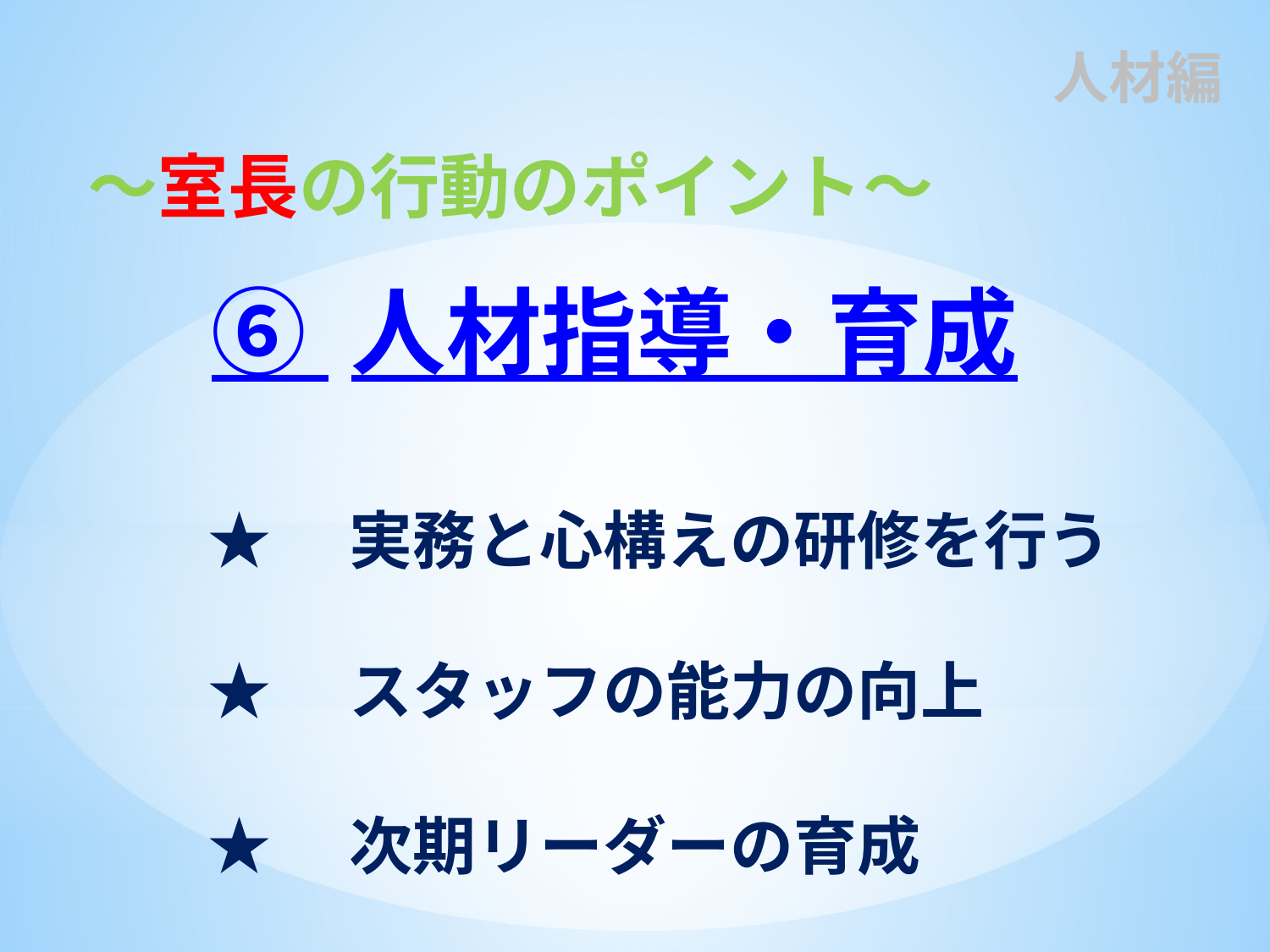

人材編

～室長の行動のポイント～
⑥ 人材指導・育成
★　実務と心構えの研修を行う
★　スタッフの能力の向上
★　次期リーダーの育成